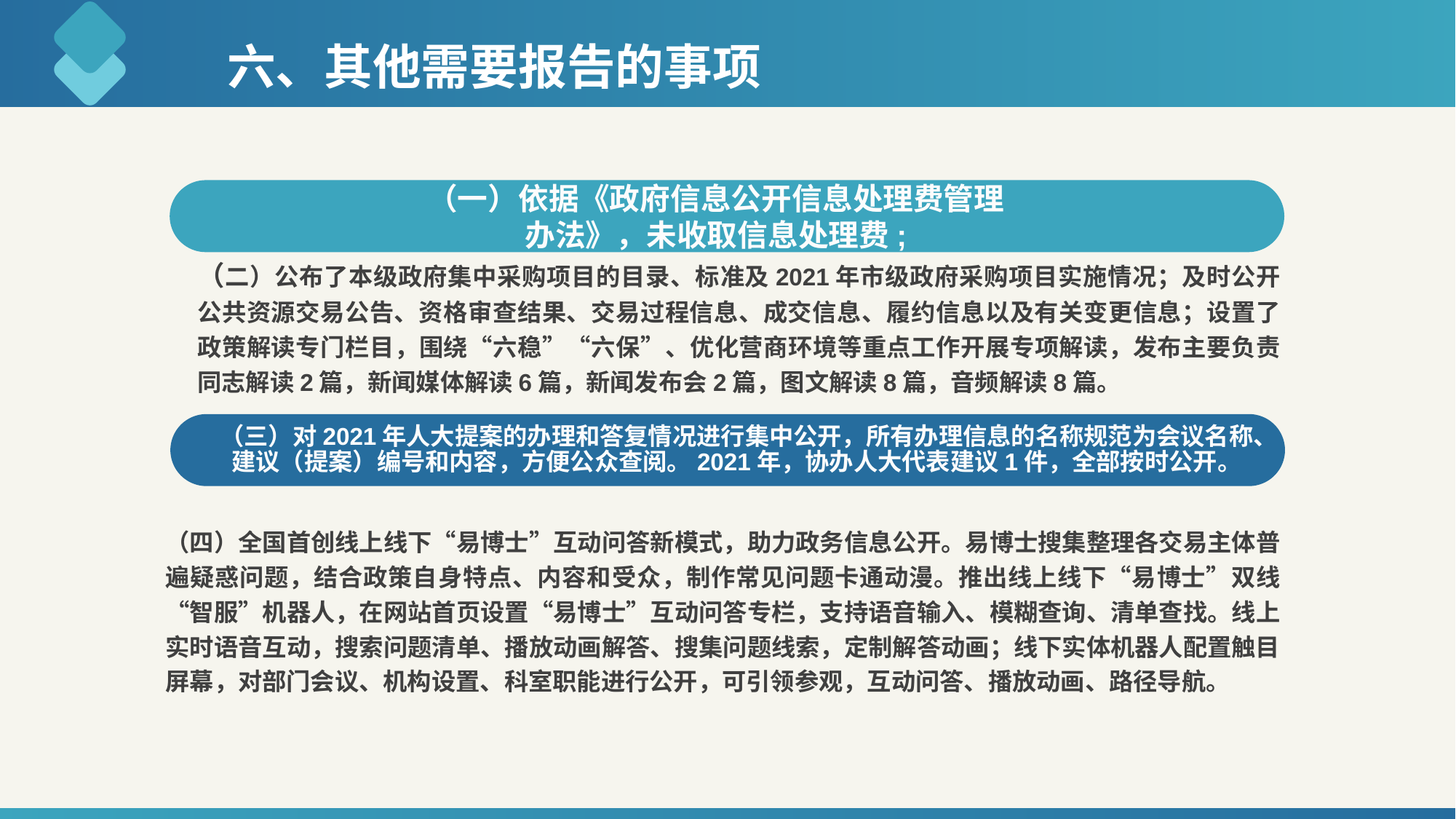

六、其他需要报告的事项

（一）依据《政府信息公开信息处理费管理办法》，未收取信息处理费;
（二）公布了本级政府集中采购项目的目录、标准及2021年市级政府采购项目实施情况；及时公开公共资源交易公告、资格审查结果、交易过程信息、成交信息、履约信息以及有关变更信息；设置了政策解读专门栏目，围绕“六稳”“六保”、优化营商环境等重点工作开展专项解读，发布主要负责同志解读2篇，新闻媒体解读6篇，新闻发布会2篇，图文解读8篇，音频解读8篇。

（三）对2021年人大提案的办理和答复情况进行集中公开，所有办理信息的名称规范为会议名称、建议（提案）编号和内容，方便公众查阅。2021年，协办人大代表建议1件，全部按时公开。
（四）全国首创线上线下“易博士”互动问答新模式，助力政务信息公开。易博士搜集整理各交易主体普遍疑惑问题，结合政策自身特点、内容和受众，制作常见问题卡通动漫。推出线上线下“易博士”双线“智服”机器人，在网站首页设置“易博士”互动问答专栏，支持语音输入、模糊查询、清单查找。线上实时语音互动，搜索问题清单、播放动画解答、搜集问题线索，定制解答动画；线下实体机器人配置触目屏幕，对部门会议、机构设置、科室职能进行公开，可引领参观，互动问答、播放动画、路径导航。